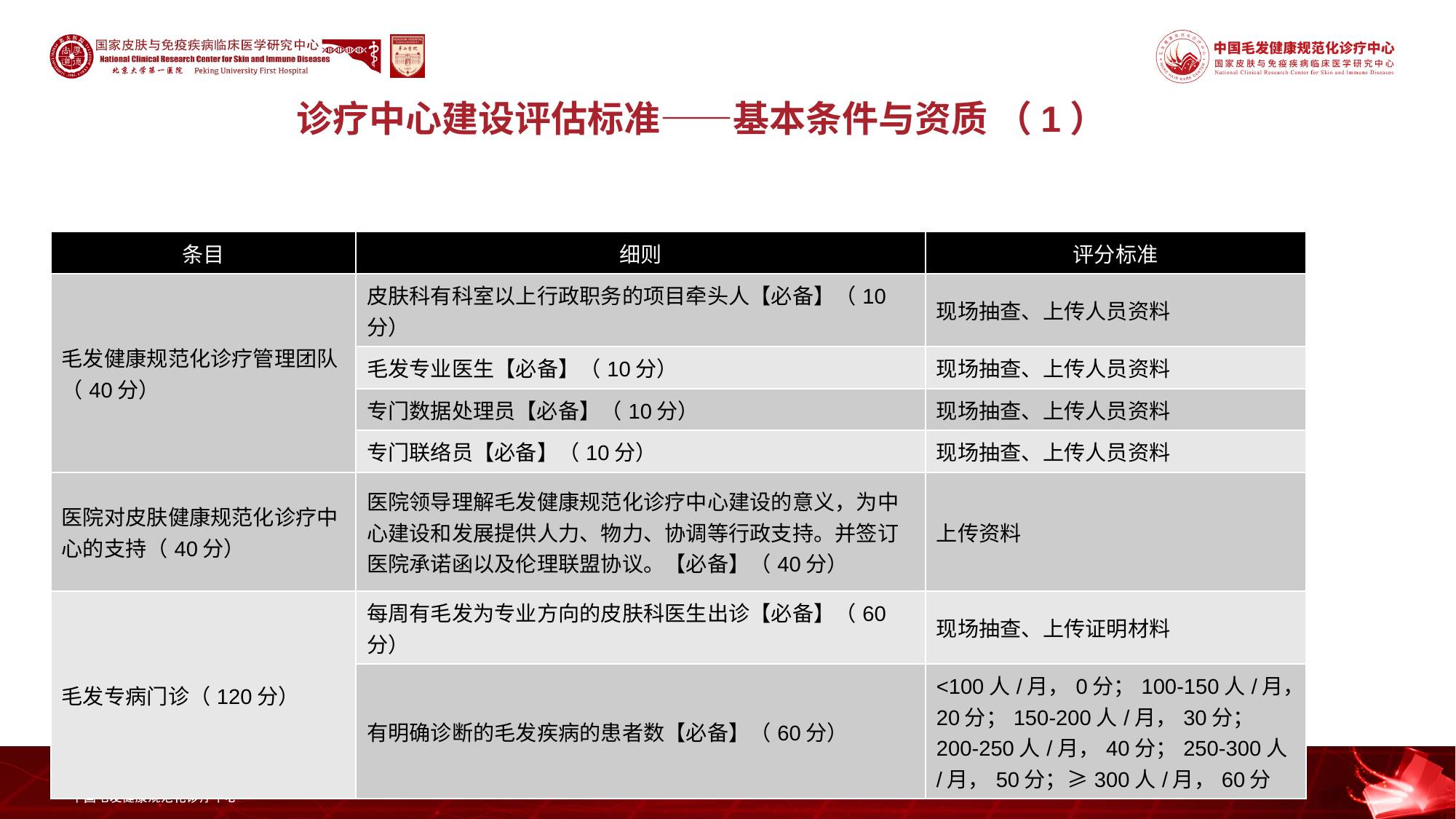

# 诊疗中心建设评估标准——基本条件与资质 （1）
诊疗中心建设评估标准——基本条件与资质 （1）
| 条目 | 细则 | 评分标准 |
| --- | --- | --- |
| 毛发健康规范化诊疗管理团队（40分） | 皮肤科有科室以上行政职务的项目牵头人【必备】（10分） | 现场抽查、上传人员资料 |
|  | 毛发专业医生【必备】（10分） | 现场抽查、上传人员资料 |
|  | 专门数据处理员【必备】（10分） | 现场抽查、上传人员资料 |
|  | 专门联络员【必备】（10分） | 现场抽查、上传人员资料 |
| 医院对皮肤健康规范化诊疗中心的支持（40分） | 医院领导理解毛发健康规范化诊疗中心建设的意义，为中心建设和发展提供人力、物力、协调等行政支持。并签订医院承诺函以及伦理联盟协议。【必备】（40分） | 上传资料 |
| 毛发专病门诊（120分） | 每周有毛发为专业方向的皮肤科医生出诊【必备】（60分） | 现场抽查、上传证明材料 |
|  | 有明确诊断的毛发疾病的患者数【必备】（60分） | <100人/月，0分；100-150人/月，20分；150-200人/月，30分；200-250人/月，40分；250-300人/月，50分；≥300人/月，60分 |